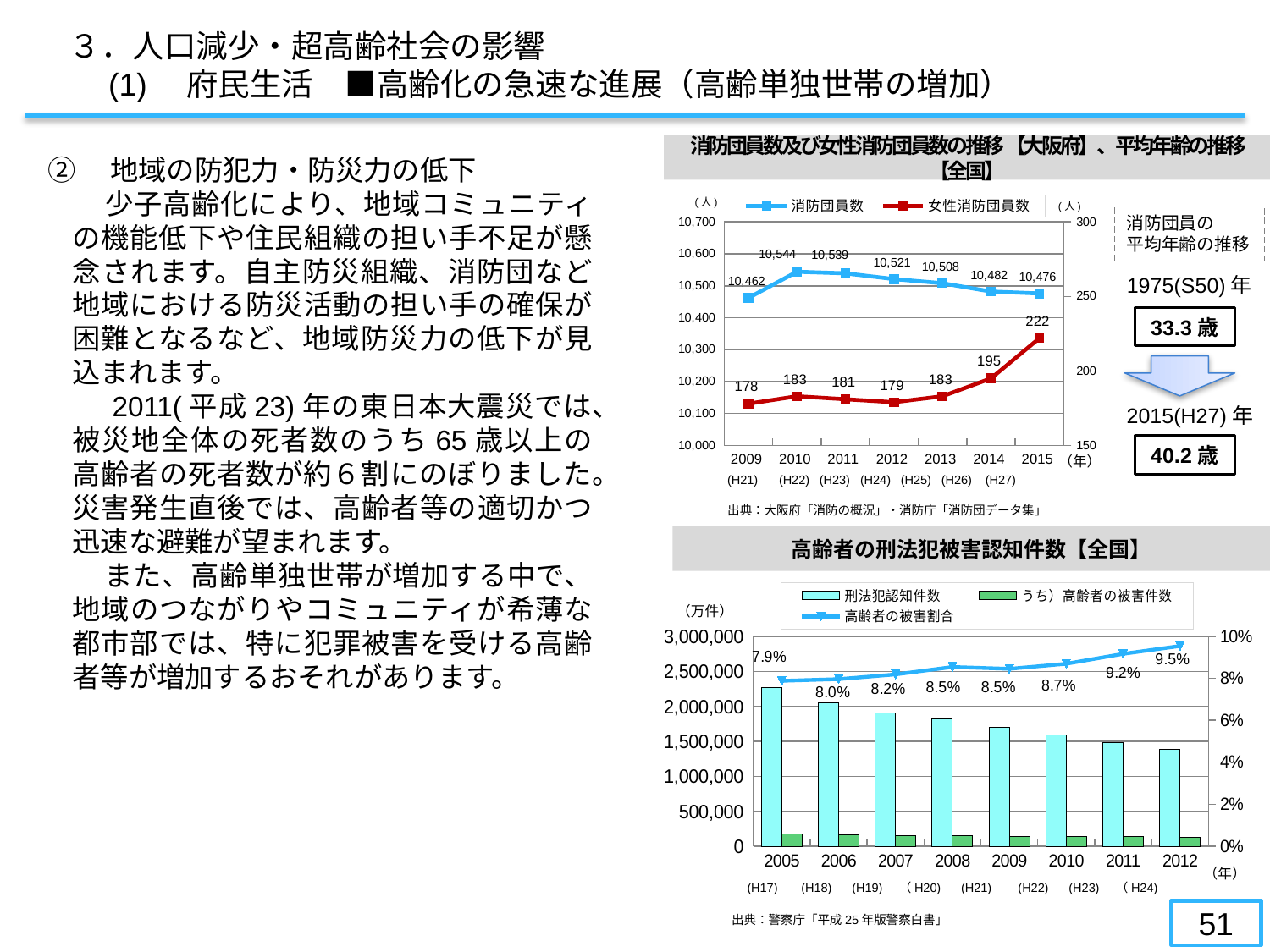

３．人口減少・超高齢社会の影響
　　(1)　府民生活　■高齢化の急速な進展（高齢単独世帯の増加）
消防団員数及び女性消防団員数の推移【大阪府】、平均年齢の推移【全国】
②　地域の防犯力・防災力の低下
　　少子高齢化により、地域コミュニティの機能低下や住民組織の担い手不足が懸念されます。自主防災組織、消防団など地域における防災活動の担い手の確保が困難となるなど、地域防災力の低下が見込まれます。
　　2011(平成23)年の東日本大震災では、被災地全体の死者数のうち65歳以上の高齢者の死者数が約６割にのぼりました。災害発生直後では、高齢者等の適切かつ迅速な避難が望まれます。
　　また、高齢単独世帯が増加する中で、地域のつながりやコミュニティが希薄な都市部では、特に犯罪被害を受ける高齢者等が増加するおそれがあります。

### Chart

| Category | 消防団員数 | 女性消防団員数 |
|---|---|---|
| 2009 | 10462.0 | 178.0 |
| 2010 | 10544.0 | 183.0 |
| 2011 | 10539.0 | 181.0 |
| 2012 | 10521.0 | 179.0 |
| 2013 | 10508.0 | 183.0 |
| 2014 | 10482.0 | 195.0 |
| 2015 | 10476.0 | 222.0 |
消防団員の
平均年齢の推移
1975(S50)年
33.3歳

2015(H27)年
40.2歳
（年）
       　 (H21)　 (H22)   (H23)   (H24)   (H25)   (H26)    (H27)
出典：大阪府「消防の概況」・消防庁「消防団データ集」
高齢者の刑法犯被害認知件数【全国】

### Chart

| Category | 刑法犯認知件数 | うち）高齢者の被害件数 | 高齢者の被害割合 |
|---|---|---|---|
| 2005 | 2269293.0 | 178881.0 | 0.07882675353072521 |
| 2006 | 2050850.0 | 163325.0 | 0.07963771119292001 |
| 2007 | 1908836.0 | 156271.0 | 0.0818671693115595 |
| 2008 | 1818023.0 | 155316.0 | 0.08543126242077245 |
| 2009 | 1703044.0 | 143963.0 | 0.08453275429172705 |
| 2010 | 1585856.0 | 137882.0 | 0.08694484240687679 |
| 2011 | 1480760.0 | 135773.0 | 0.09169142872578946 |
| 2012 | 1382121.0 | 131871.0 | 0.09541205147740321 |
（万件）
（年）
       　　　(H17)       (H18)      (H19)    （H20)      (H21)　   (H22)      (H23)    （H24)
51
出典：警察庁「平成25年版警察白書」